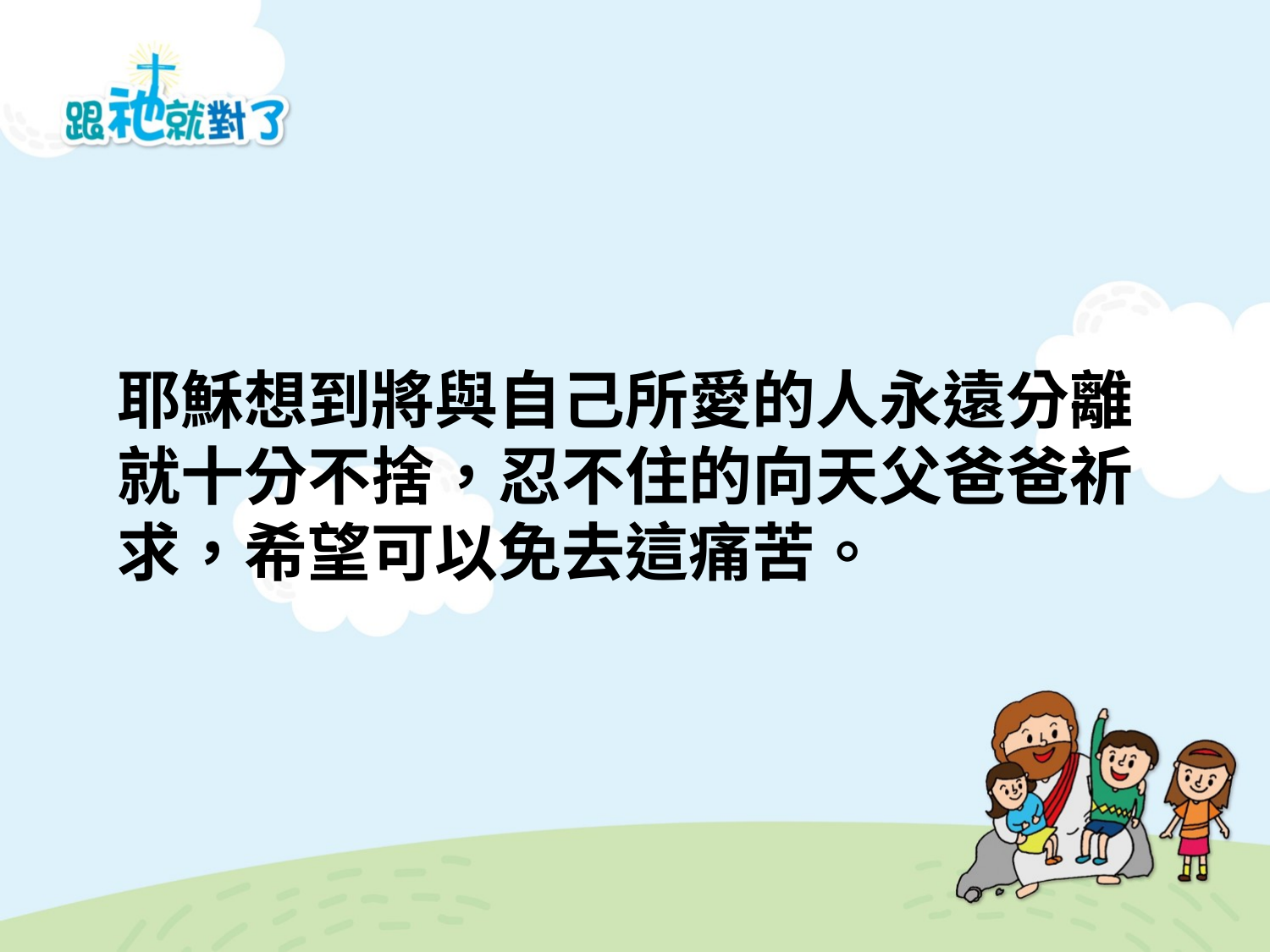

耶穌想到將與自己所愛的人永遠分離就十分不捨，忍不住的向天父爸爸祈求，希望可以免去這痛苦。